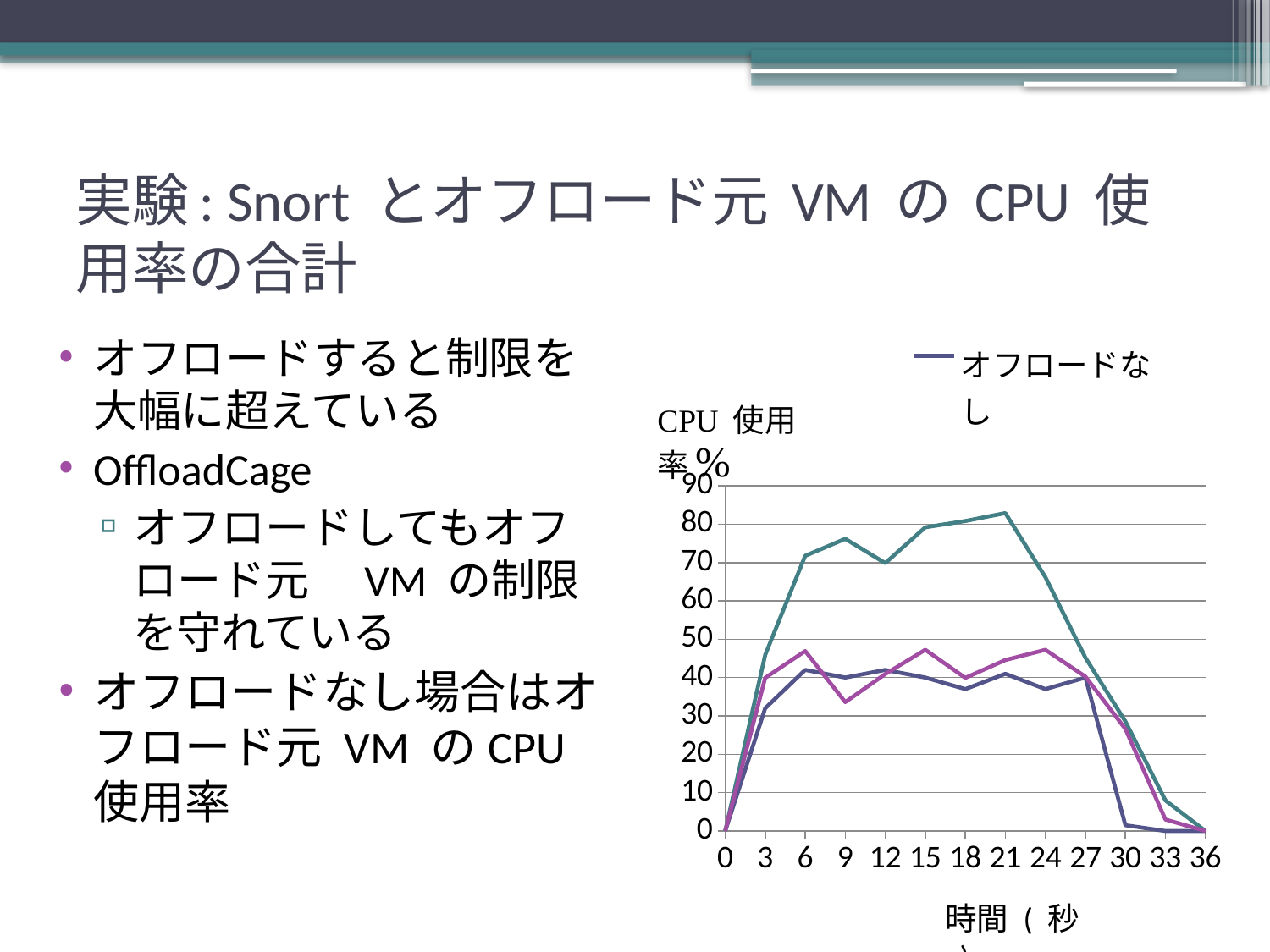

# 実験: Snort とオフロード元 VM の CPU 使用率の合計
16

### Chart

| Category | オフロードなし | オフロードあり | OffloadCage |
|---|---|---|---|
| 0 | 0.0 | 0.0 | 0.0 |
| 3 | 32.0 | 45.91 | 39.92 |
| 6 | 42.0 | 71.76 | 46.92 |
| 9 | 40.0 | 76.17999999999998 | 33.61 |
| 12 | 42.0 | 69.86 | 40.92 |
| 15 | 40.0 | 79.19 | 47.25 |
| 18 | 37.0 | 80.83 | 39.92 |
| 21 | 41.0 | 82.9 | 44.58 |
| 24 | 37.0 | 66.21000000000002 | 47.24000000000001 |
| 27 | 40.0 | 45.19000000000001 | 40.26000000000001 |
| 30 | 1.5 | 28.57 | 26.6 |
| 33 | 0.0 | 7.970000000000002 | 2.9899999999999998 |
| 36 | 0.0 | 0.0 | 0.0 |
オフロードすると制限を大幅に超えている
OffloadCage
オフロードしてもオフロード元　VM の制限を守れている
オフロードなし場合はオフロード元 VM のCPU使用率

時間 ( 秒 )